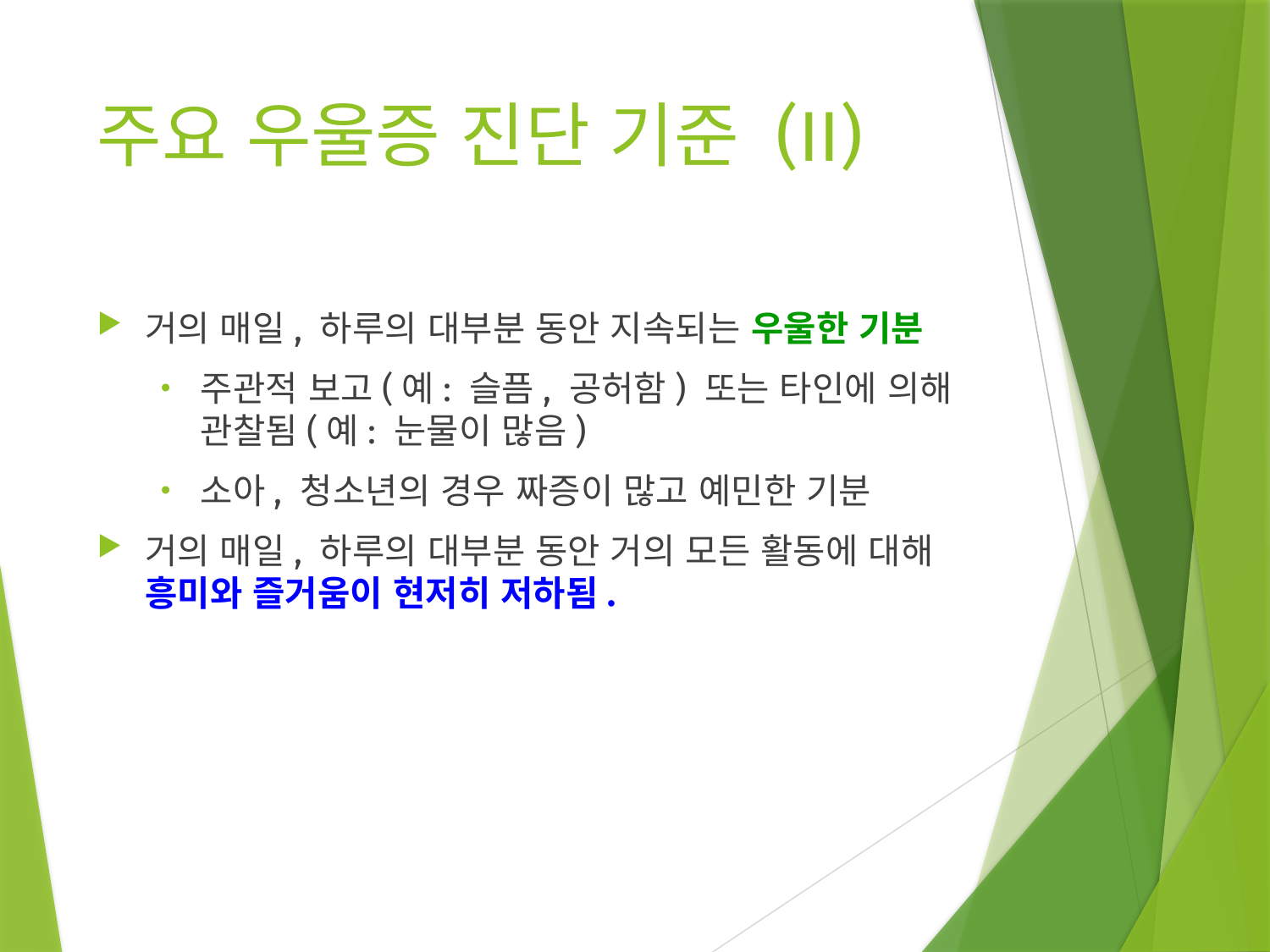

# 주요 우울증 진단 기준 (II)
거의 매일, 하루의 대부분 동안 지속되는 우울한 기분
주관적 보고(예: 슬픔, 공허함) 또는 타인에 의해 관찰됨(예: 눈물이 많음)
소아, 청소년의 경우 짜증이 많고 예민한 기분
거의 매일, 하루의 대부분 동안 거의 모든 활동에 대해 흥미와 즐거움이 현저히 저하됨.